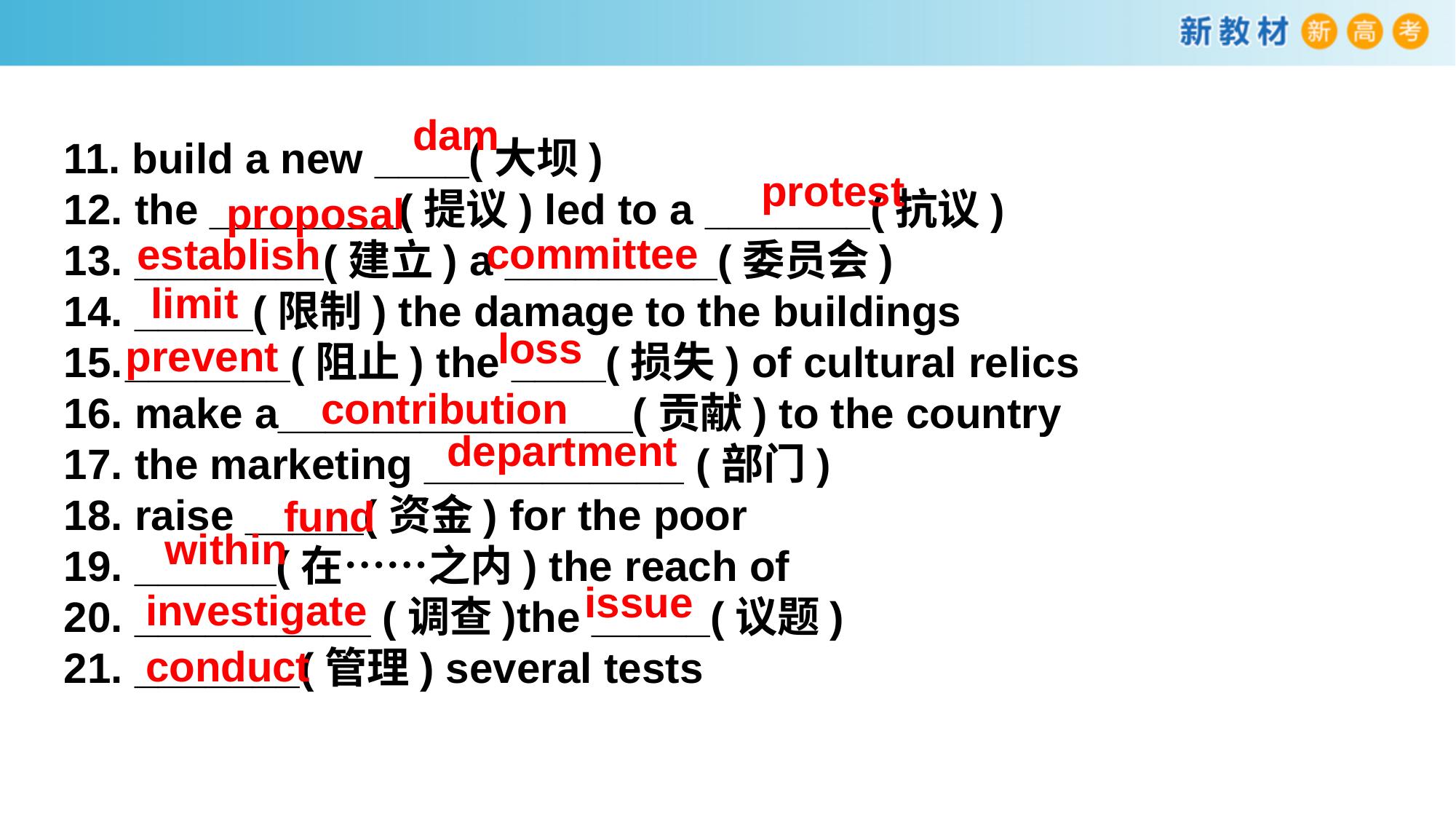

dam
11. build a new ____(大坝)
12. the ________(提议) led to a _______(抗议)
13. ________(建立) a _________(委员会)
14. _____(限制) the damage to the buildings
_______(阻止) the ____(损失) of cultural relics
16. make a_______________(贡献) to the country
17. the marketing ___________ (部门)
18. raise _____(资金) for the poor
19. ______(在……之内) the reach of
20. __________ (调查)the _____(议题)
21. _______(管理) several tests

protest
proposal
committee
establish
limit
loss
prevent
contribution
department
fund
within
issue
investigate
conduct
conduct